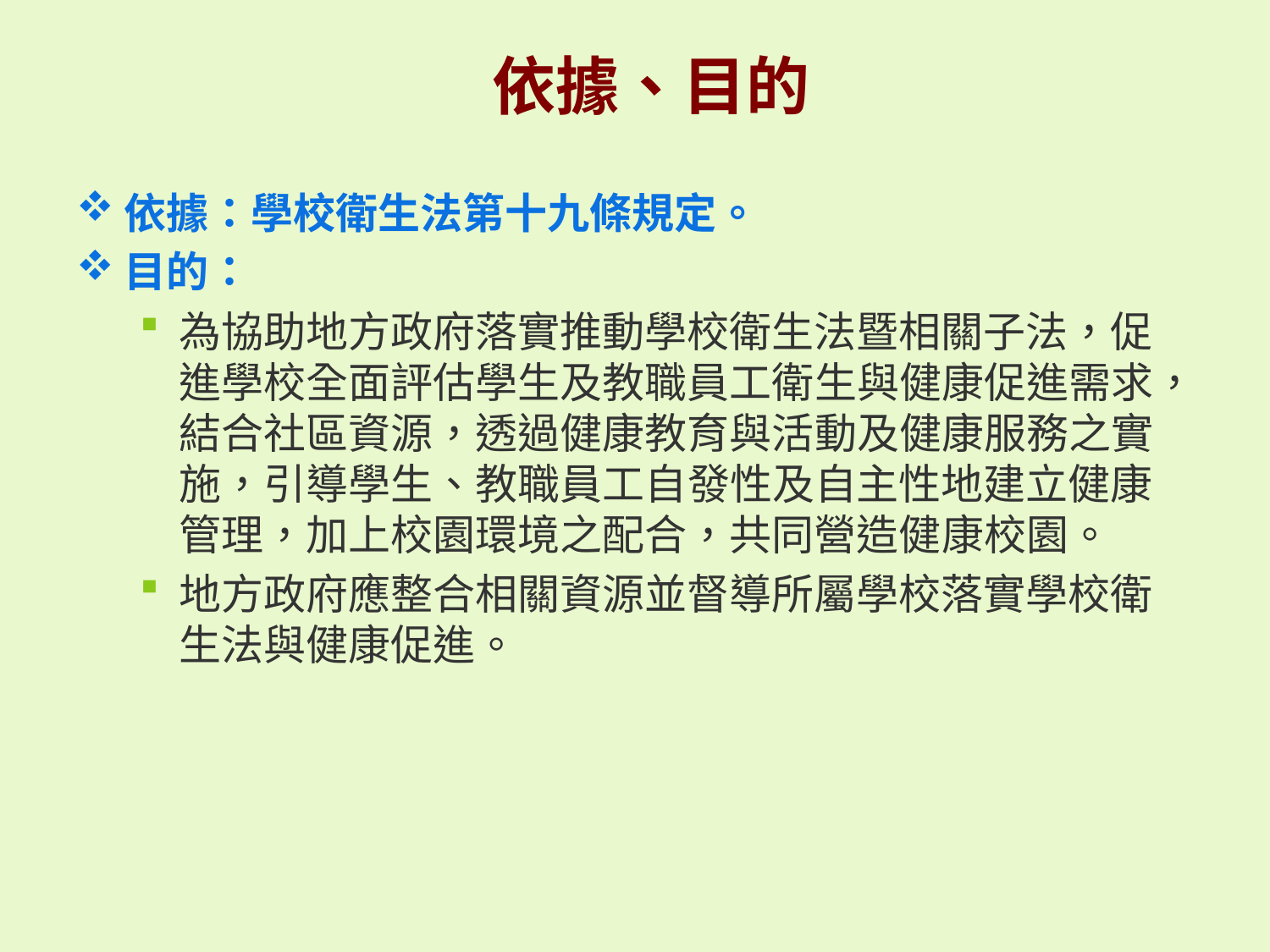

# 依據、目的
依據：學校衛生法第十九條規定。
目的：
為協助地方政府落實推動學校衛生法暨相關子法，促進學校全面評估學生及教職員工衛生與健康促進需求，結合社區資源，透過健康教育與活動及健康服務之實施，引導學生、教職員工自發性及自主性地建立健康管理，加上校園環境之配合，共同營造健康校園。
地方政府應整合相關資源並督導所屬學校落實學校衛生法與健康促進。